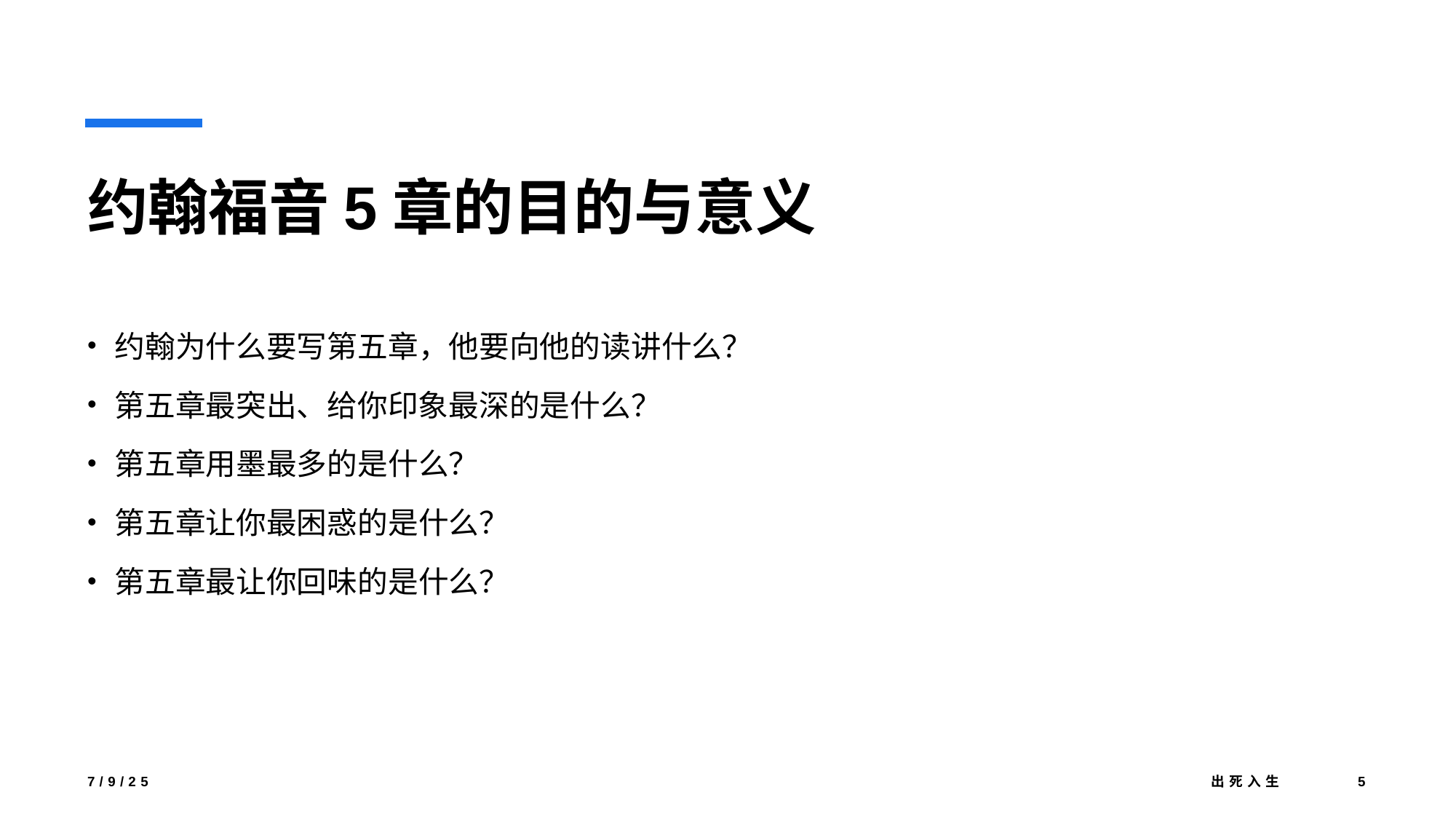

# 约翰福音5章的目的与意义
约翰为什么要写第五章，他要向他的读讲什么？
第五章最突出、给你印象最深的是什么？
第五章用墨最多的是什么？
第五章让你最困惑的是什么？
第五章最让你回味的是什么？
7/9/25
出死入生
5